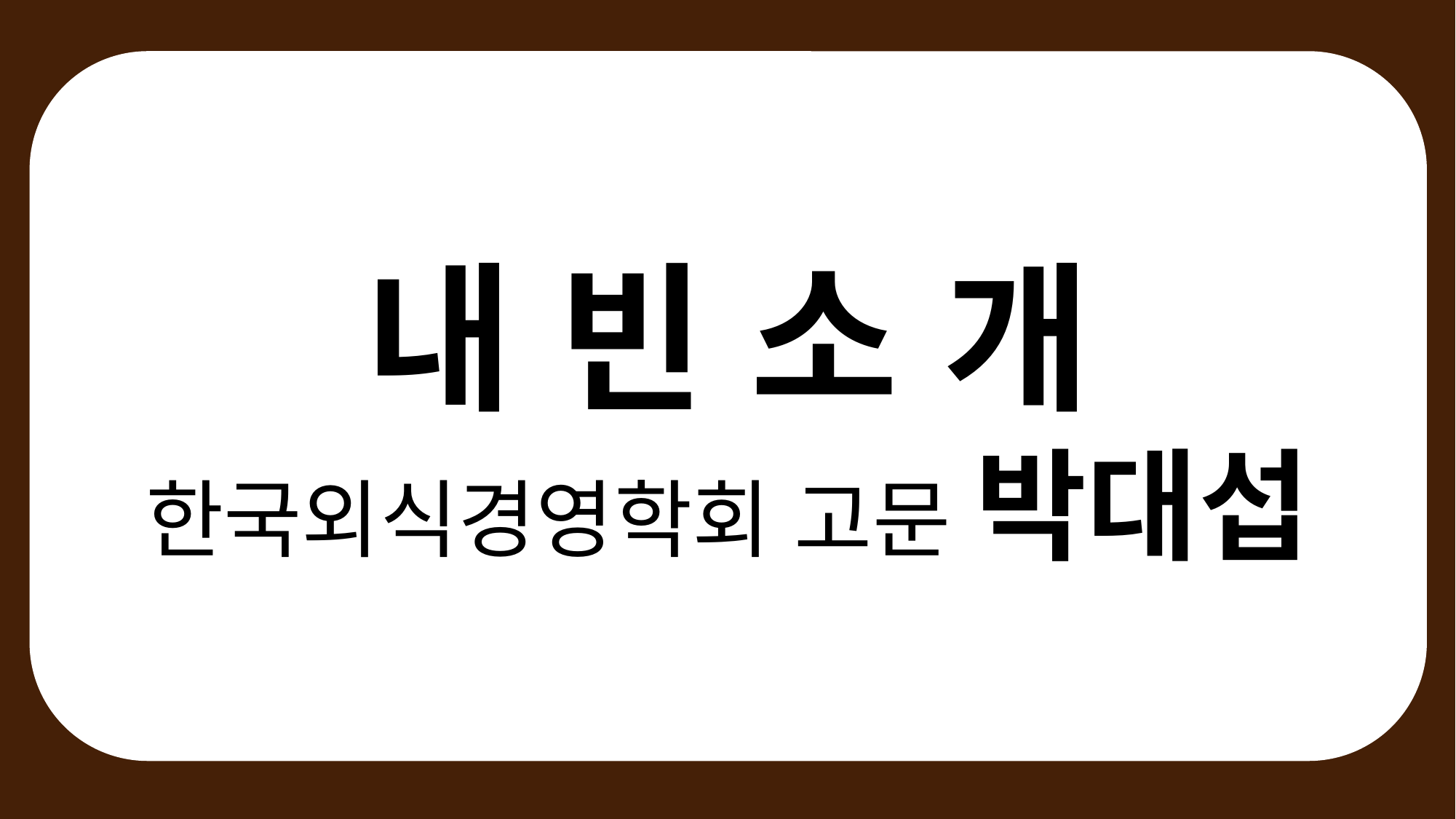

내 빈 소 개
한국외식경영학회 고문 박대섭